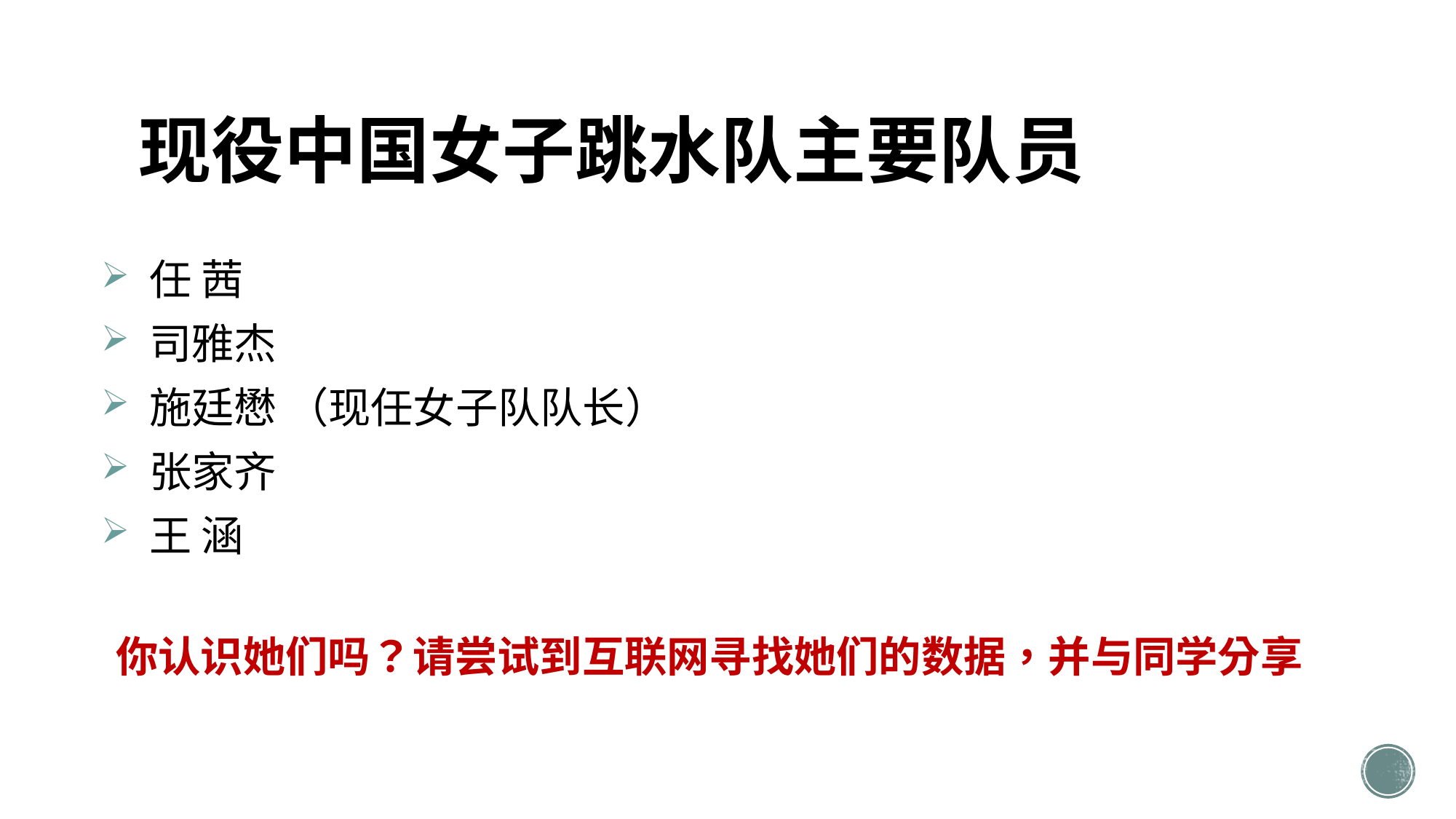

# 现役中国女子跳水队主要队员
 任 茜
 司雅杰
 施廷懋 （现任女子队队长）
 张家齐
 王 涵

你认识她们吗？请尝试到互联网寻找她们的数据，并与同学分享